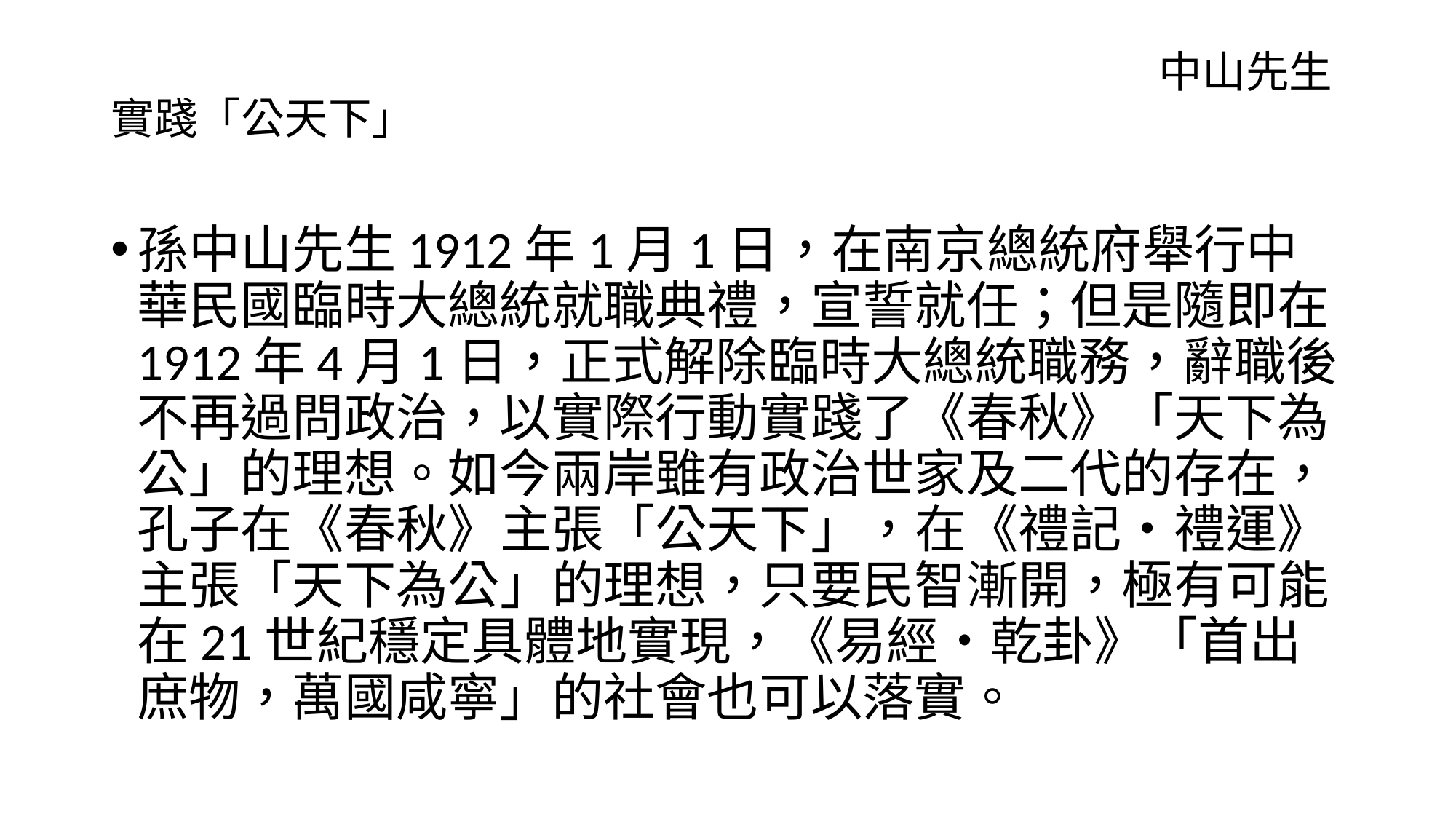

# 中山先生實踐「公天下」
孫中山先生1912年1月1日，在南京總統府舉行中華民國臨時大總統就職典禮，宣誓就任；但是隨即在1912年4月1日，正式解除臨時大總統職務，辭職後不再過問政治，以實際行動實踐了《春秋》「天下為公」的理想。如今兩岸雖有政治世家及二代的存在，孔子在《春秋》主張「公天下」，在《禮記‧禮運》主張「天下為公」的理想，只要民智漸開，極有可能在21世紀穩定具體地實現，《易經‧乾卦》「首出庶物，萬國咸寧」的社會也可以落實。